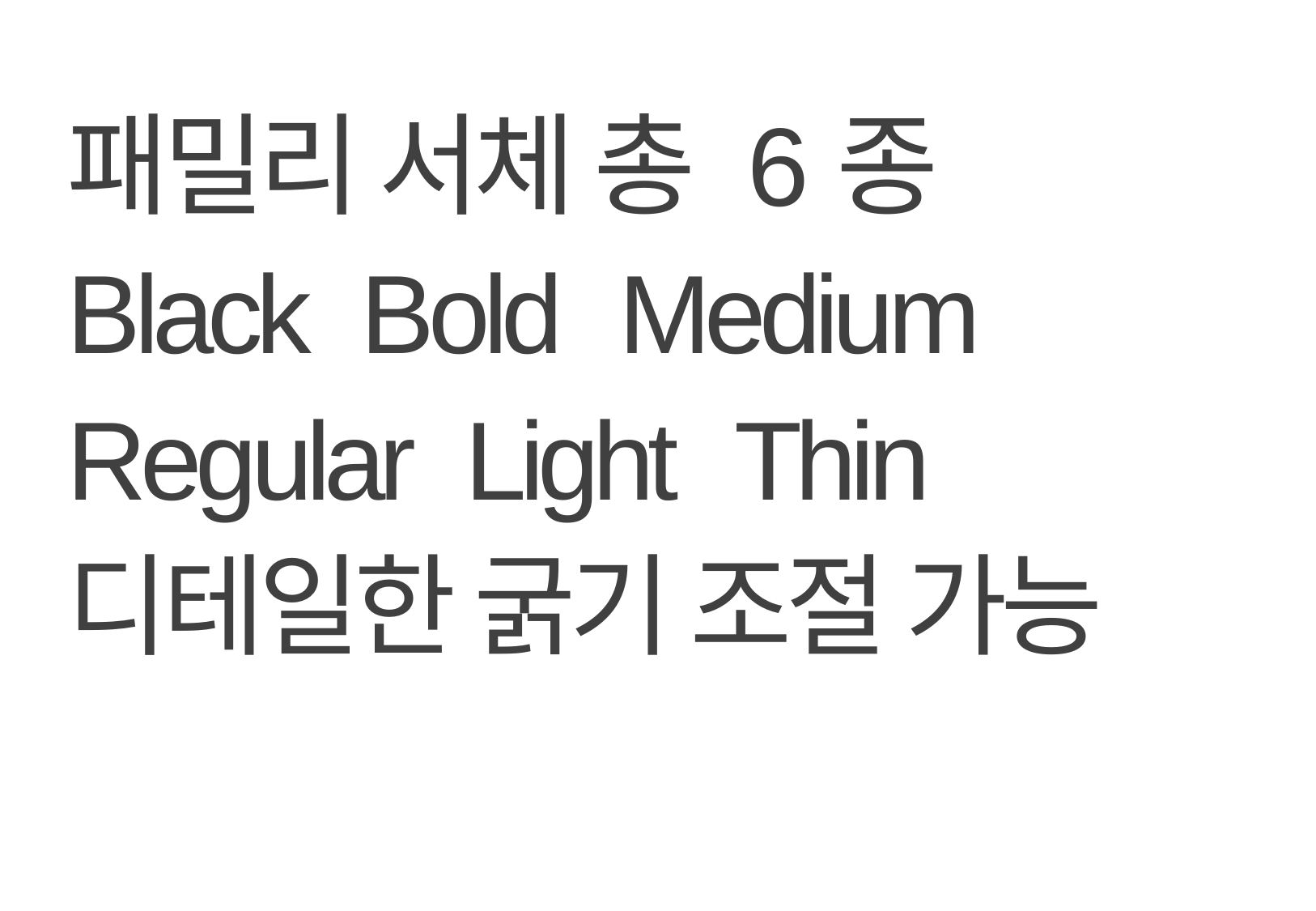

패밀리 서체 총 6종
Black  Bold  Medium
Regular  Light  Thin
디테일한 굵기 조절 가능